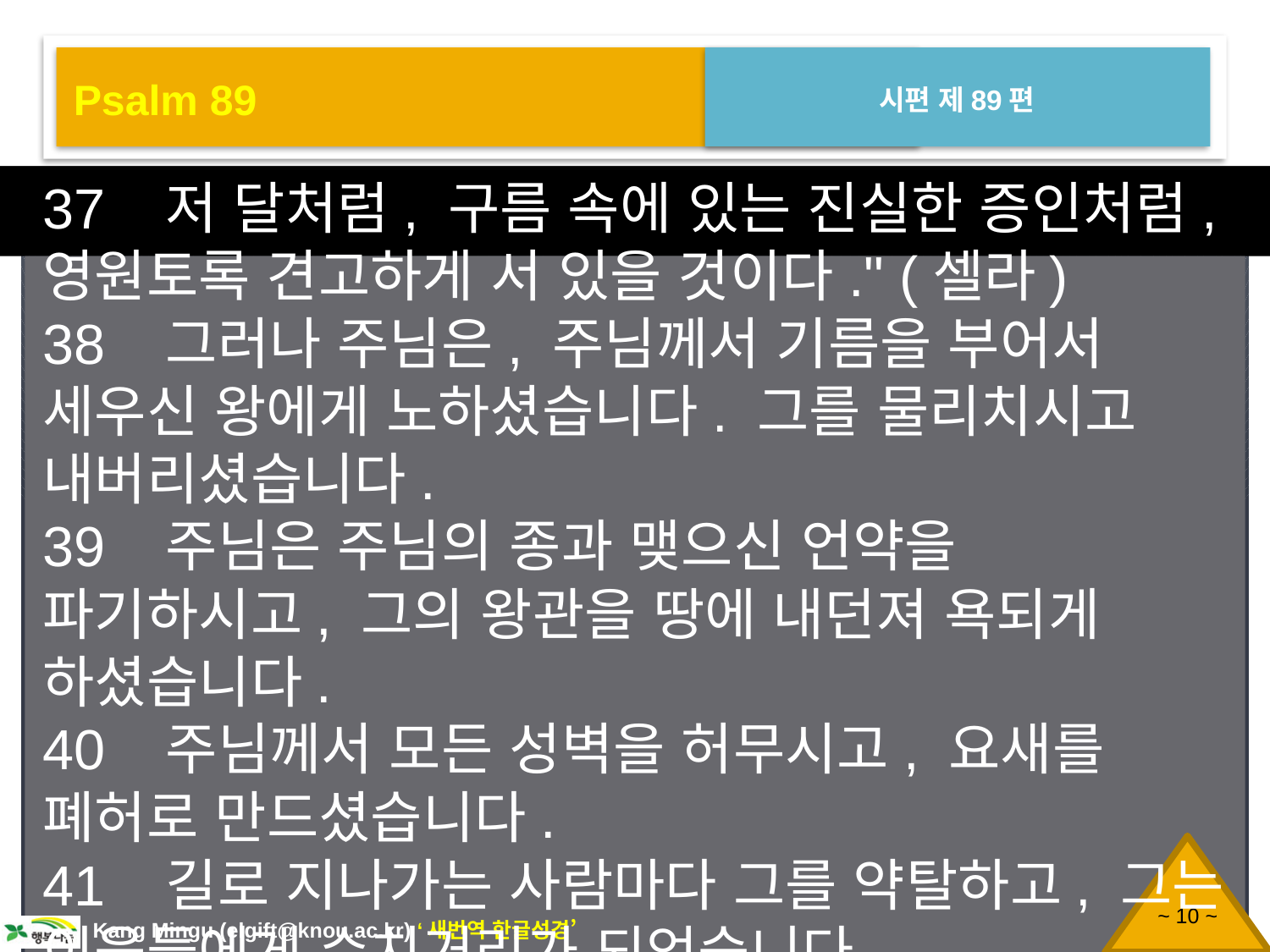

Psalm 89
시편 제89편
37   저 달처럼, 구름 속에 있는 진실한 증인처럼, 영원토록 견고하게 서 있을 것이다." (셀라)
38   그러나 주님은, 주님께서 기름을 부어서 세우신 왕에게 노하셨습니다. 그를 물리치시고 내버리셨습니다.
39   주님은 주님의 종과 맺으신 언약을 파기하시고, 그의 왕관을 땅에 내던져 욕되게 하셨습니다.
40   주님께서 모든 성벽을 허무시고, 요새를 폐허로 만드셨습니다.
41   길로 지나가는 사람마다 그를 약탈하고, 그는 이웃들에게 수치거리가 되었습니다.